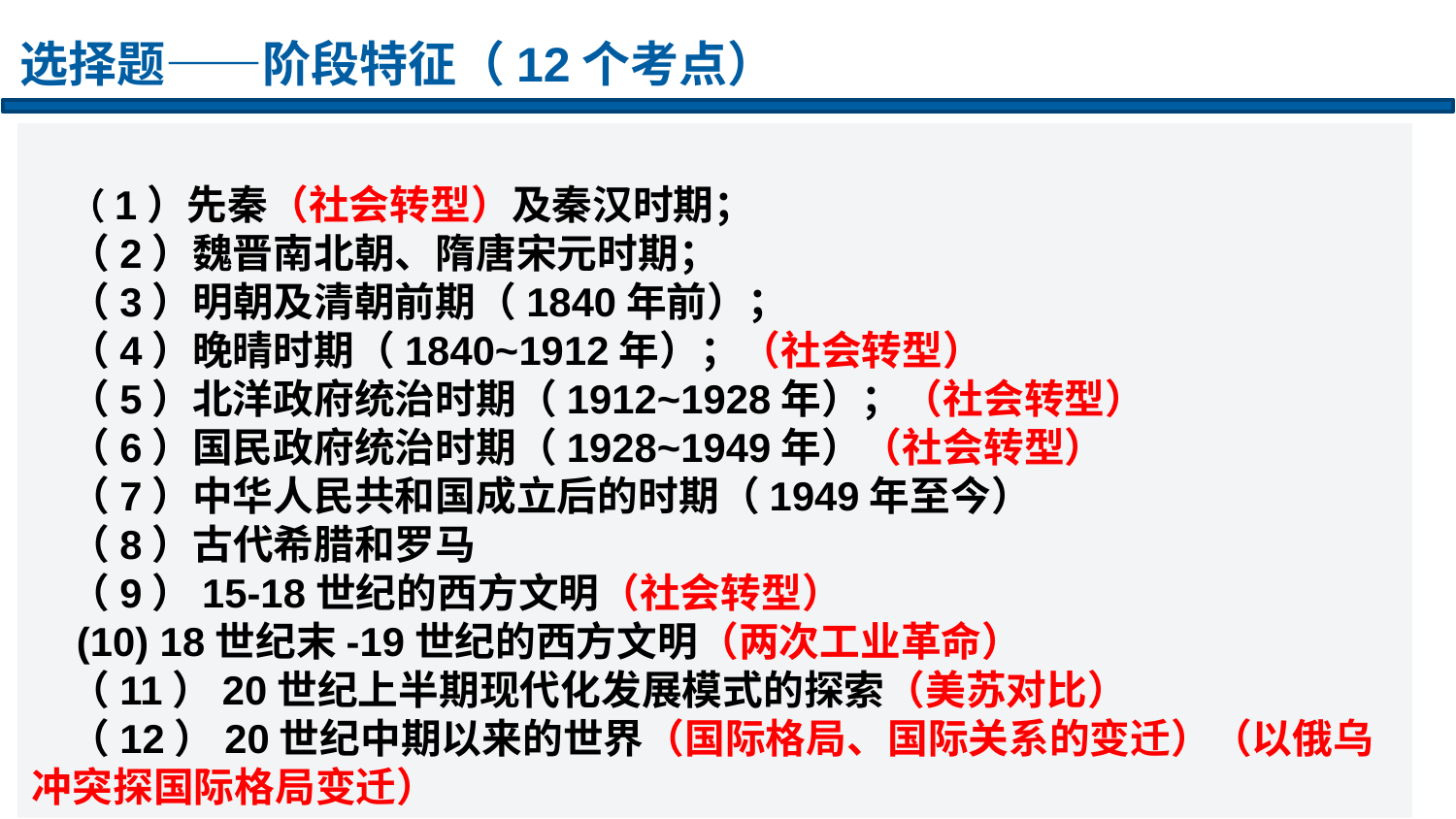

选择题——阶段特征（12个考点）

   （1）先秦（社会转型）及秦汉时期；
   （2）魏晋南北朝、隋唐宋元时期；
   （3）明朝及清朝前期（1840年前）；
   （4）晚晴时期（1840~1912年）；（社会转型）
   （5）北洋政府统治时期（1912~1928年）；（社会转型）
   （6）国民政府统治时期（1928~1949年）（社会转型）
   （7）中华人民共和国成立后的时期（1949年至今）
   （8）古代希腊和罗马
   （9）15-18世纪的西方文明（社会转型）
    (10) 18世纪末-19世纪的西方文明（两次工业革命）
   （11）20世纪上半期现代化发展模式的探索（美苏对比）
   （12）20世纪中期以来的世界（国际格局、国际关系的变迁）（以俄乌冲突探国际格局变迁）